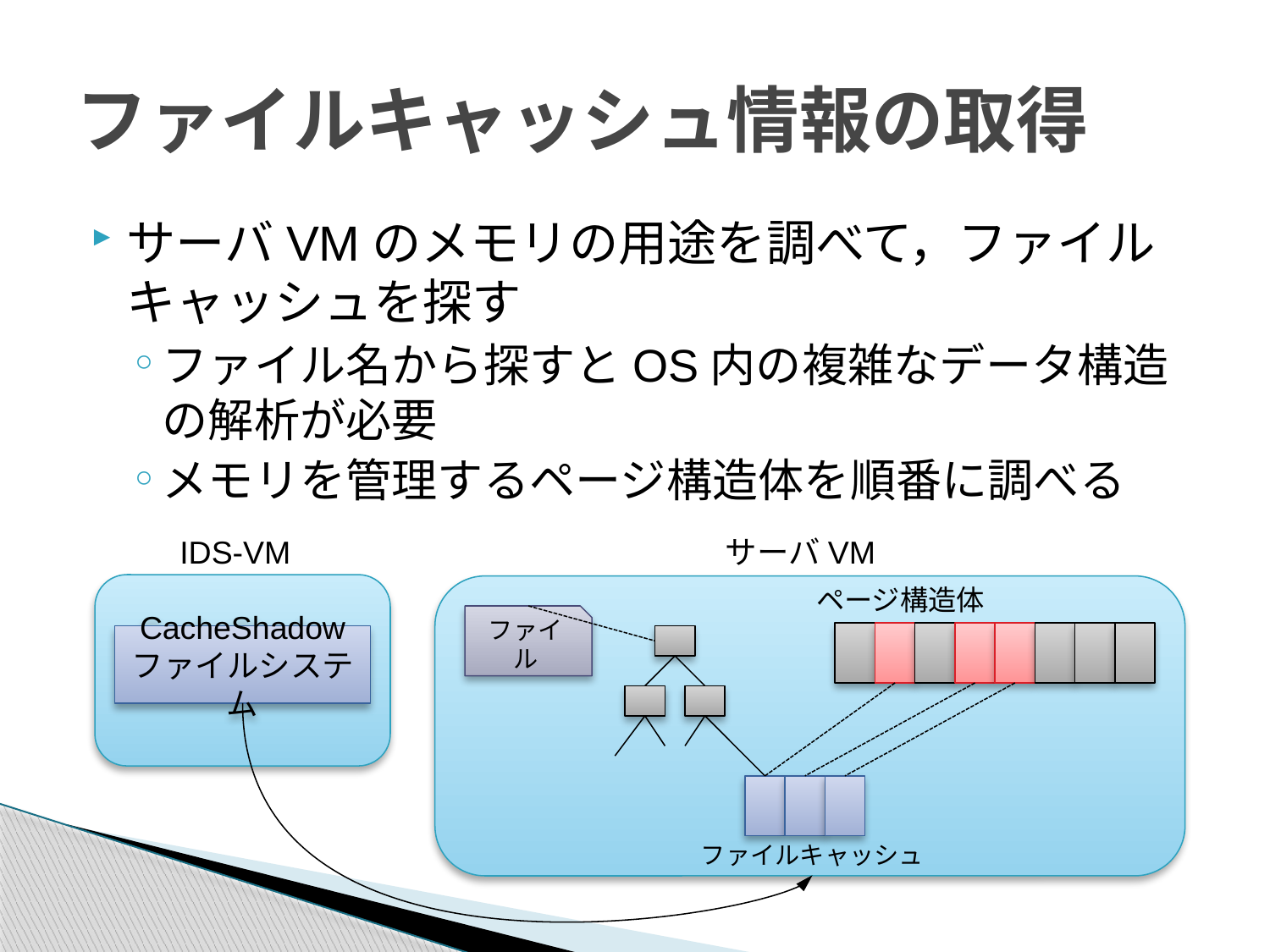

# ファイルキャッシュ情報の取得
サーバVMのメモリの用途を調べて，ファイルキャッシュを探す
ファイル名から探すとOS内の複雑なデータ構造の解析が必要
メモリを管理するページ構造体を順番に調べる
IDS-VM
サーバVM

ページ構造体

ファイル
CacheShadow
ファイルシステム

ファイルキャッシュ